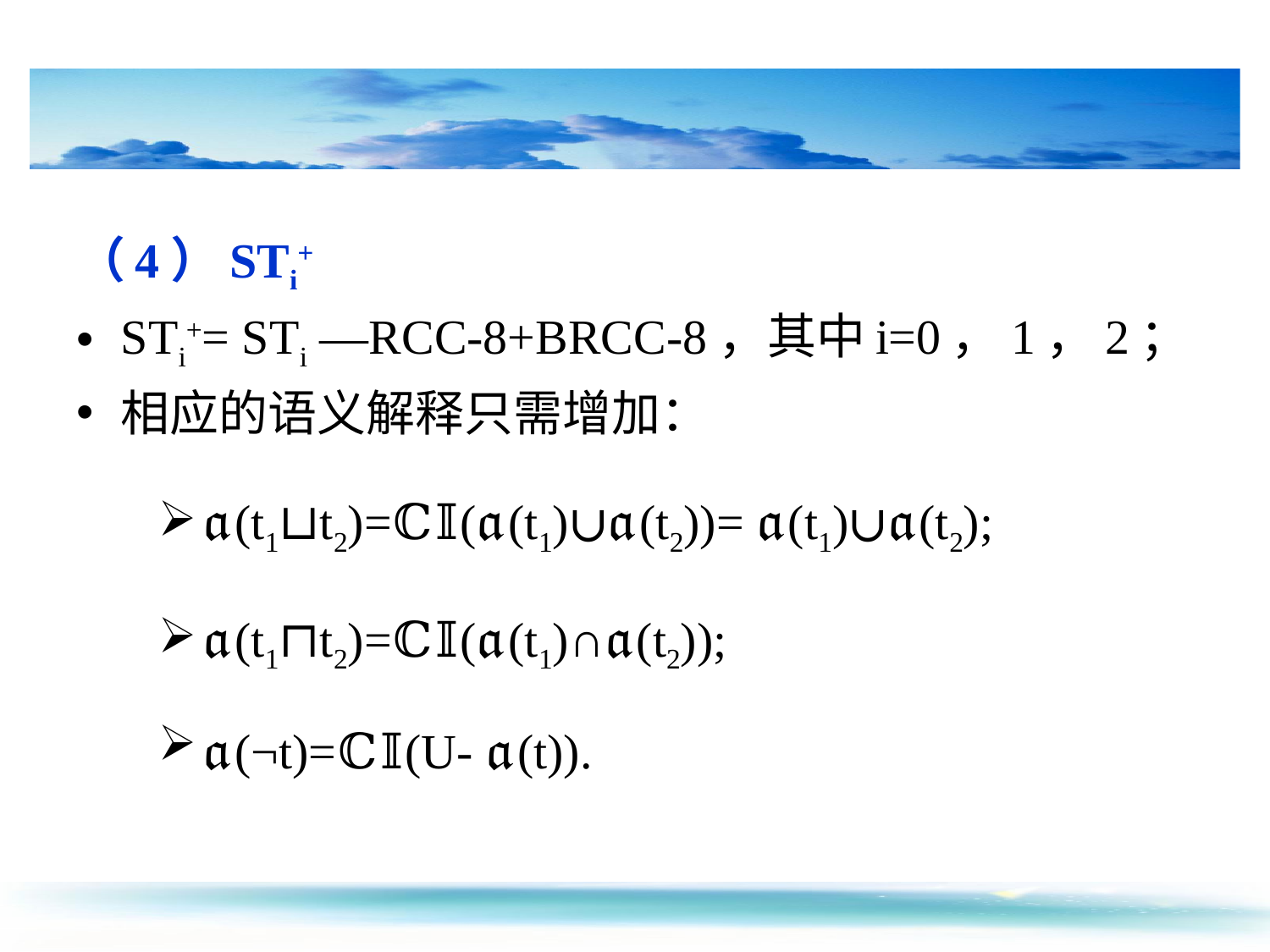

#
（4）STi+
STi+= STi —RCC-8+BRCC-8，其中i=0，1，2；
相应的语义解释只需增加：
𝔞(t1⊔t2)=ℂ𝕀(𝔞(t1)∪𝔞(t2))= 𝔞(t1)∪𝔞(t2);
𝔞(t1⊓t2)=ℂ𝕀(𝔞(t1)∩𝔞(t2));
𝔞(¬t)=ℂ𝕀(U- 𝔞(t)).